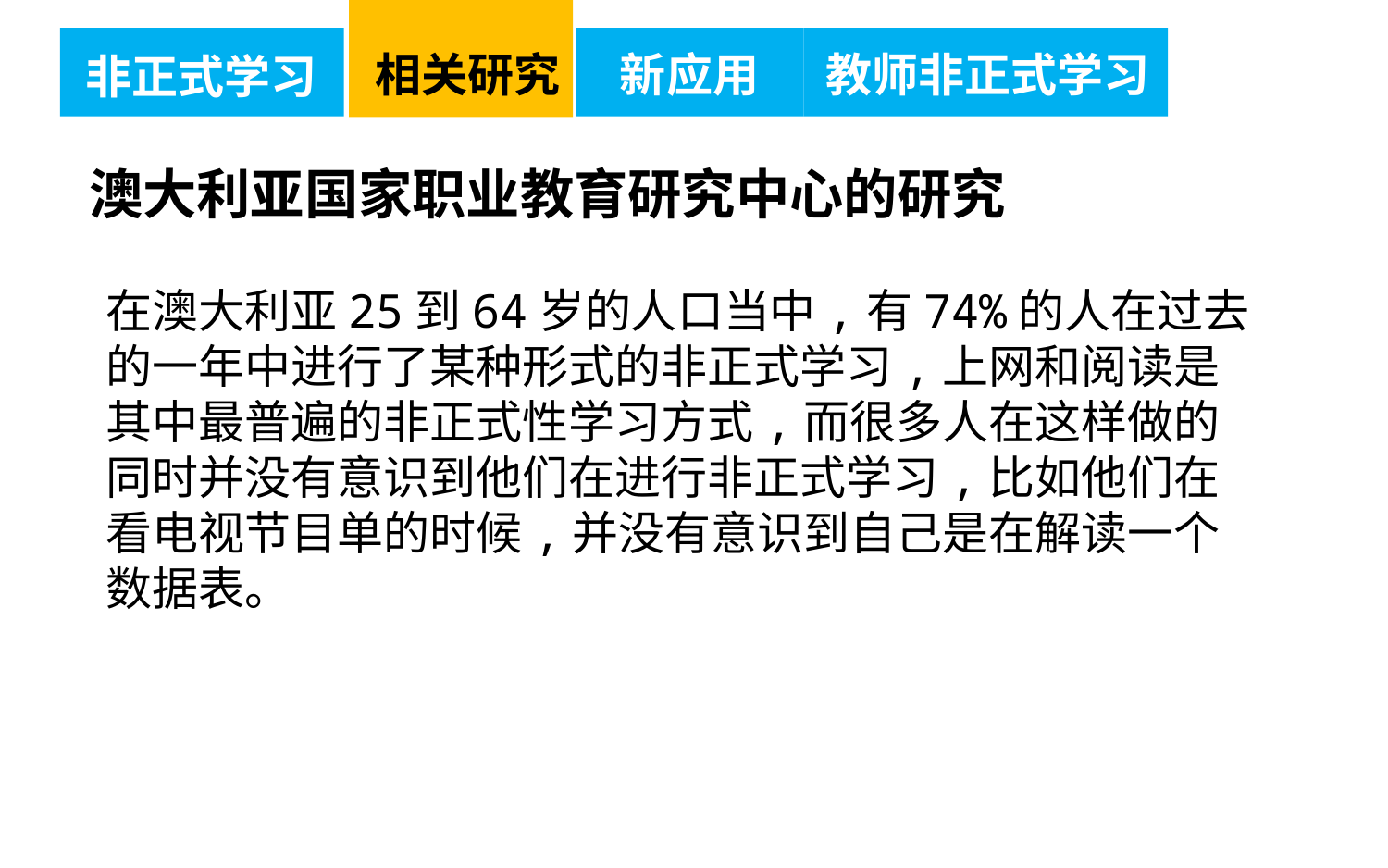

澳大利亚国家职业教育研究中心的研究
在澳大利亚25到64岁的人口当中,有74%的人在过去的一年中进行了某种形式的非正式学习,上网和阅读是其中最普遍的非正式性学习方式,而很多人在这样做的同时并没有意识到他们在进行非正式学习,比如他们在看电视节目单的时候,并没有意识到自己是在解读一个数据表。